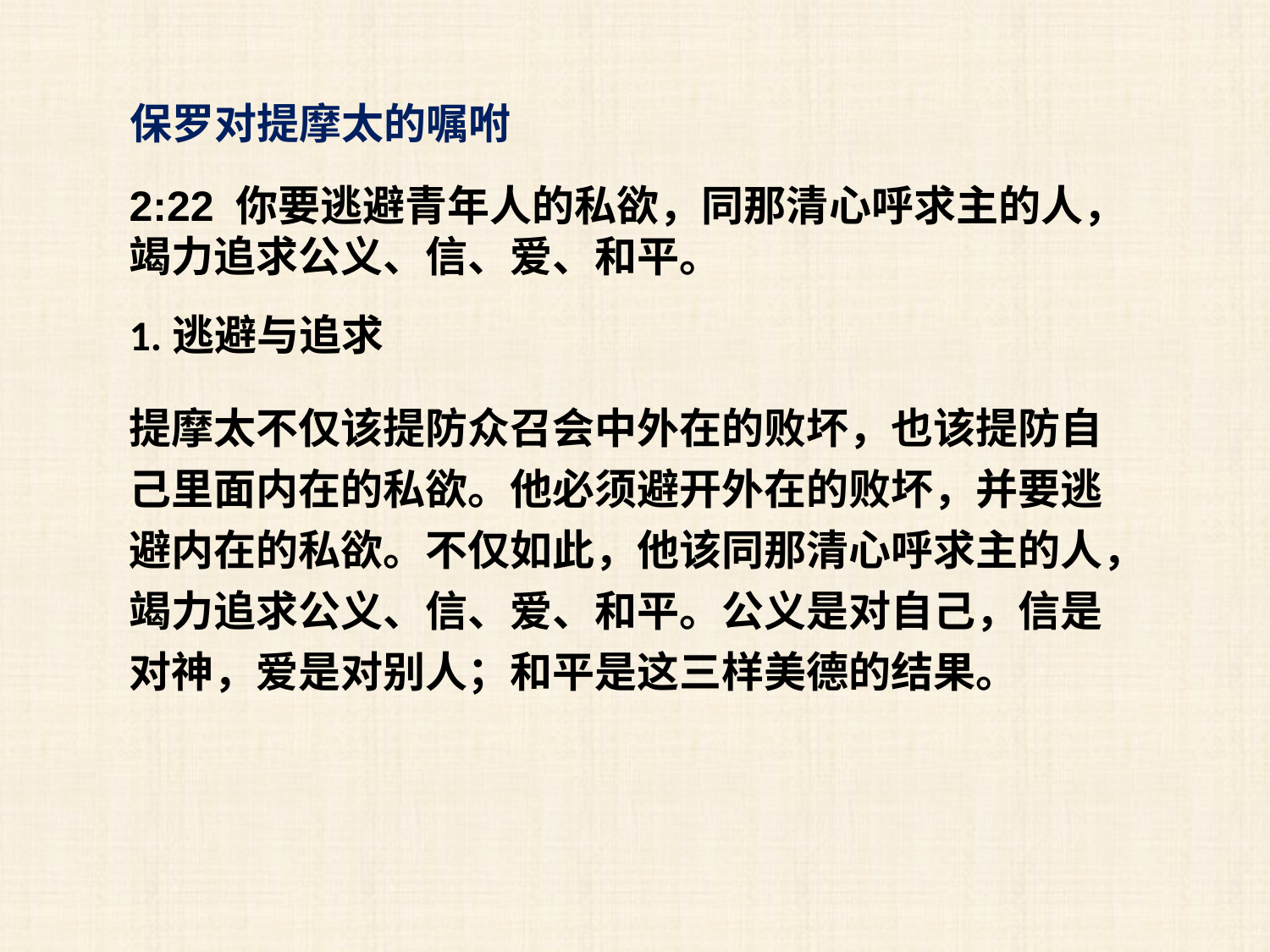

保罗对提摩太的嘱咐
2:22 你要逃避青年人的私欲，同那清心呼求主的人，竭力追求公义、信、爱、和平。
1.逃避与追求
提摩太不仅该提防众召会中外在的败坏，也该提防自己里面内在的私欲。他必须避开外在的败坏，并要逃避内在的私欲。不仅如此，他该同那清心呼求主的人，竭力追求公义、信、爱、和平。公义是对自己，信是对神，爱是对别人；和平是这三样美德的结果。